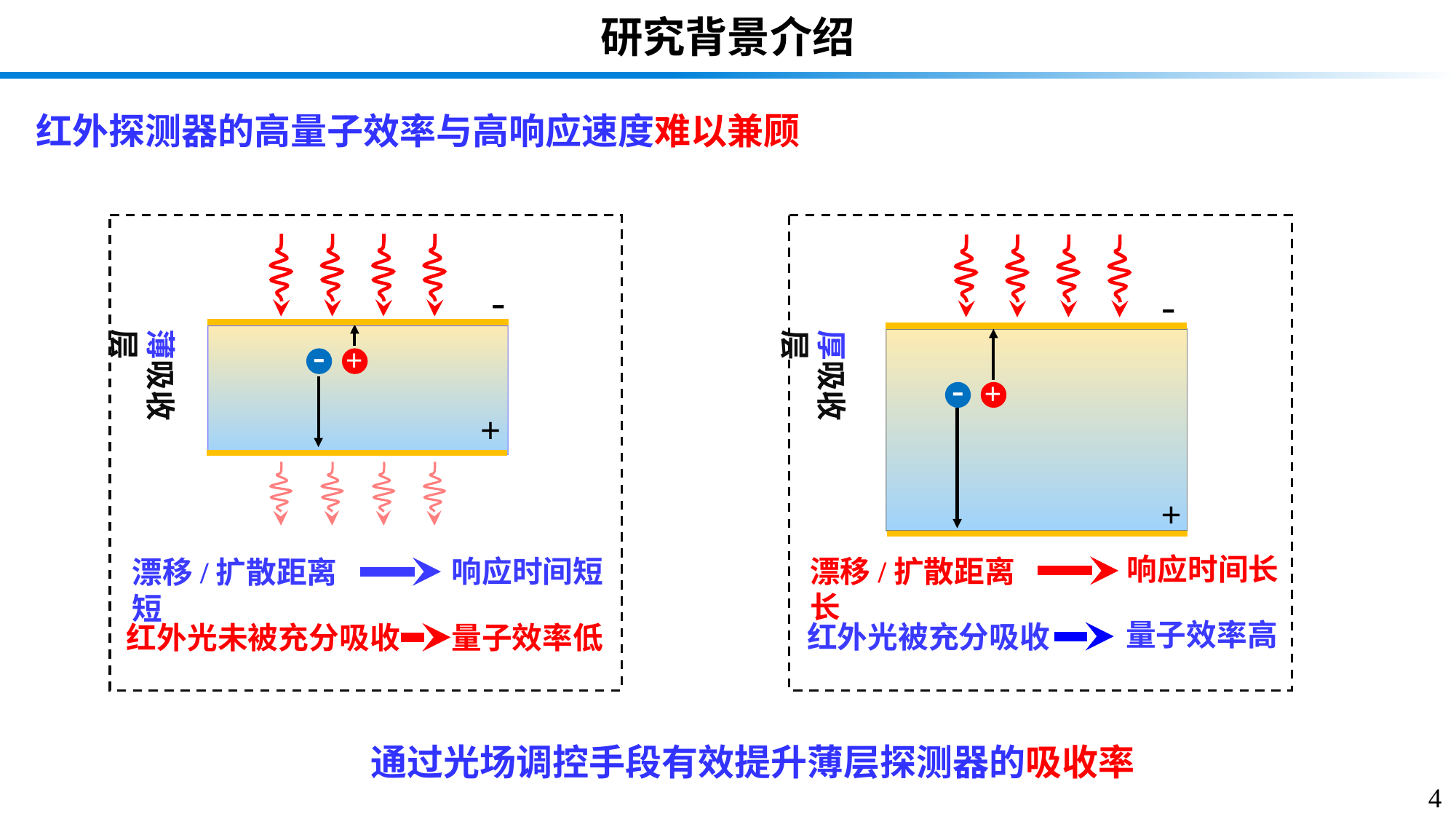

研究背景介绍

红外探测器的高量子效率与高响应速度难以兼顾

-

-
+

+

薄吸收层
响应时间短
漂移/扩散距离短
红外光未被充分吸收
量子效率低

-

-
+

+
厚吸收层
响应时间长
漂移/扩散距离长
量子效率高
红外光被充分吸收
通过光场调控手段有效提升薄层探测器的吸收率
4